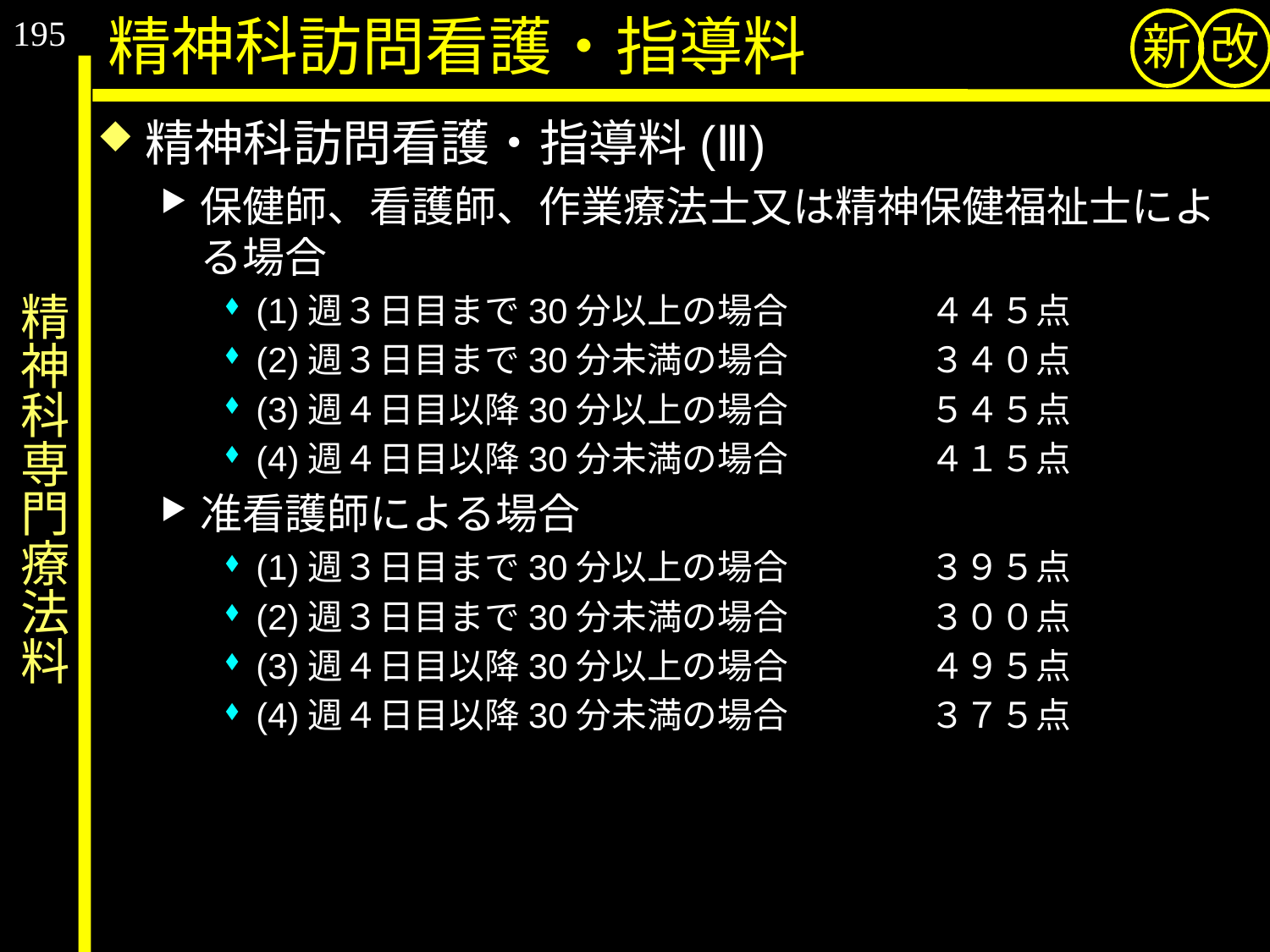

195
精神科訪問看護・指導料
新
改

精神科訪問看護・指導料(Ⅲ)
保健師、看護師、作業療法士又は精神保健福祉士による場合
(1)週３日目まで30分以上の場合　　　　４４５点
(2)週３日目まで30分未満の場合　　　　３４０点
(3)週４日目以降30分以上の場合　　　　５４５点
(4)週４日目以降30分未満の場合　　　　４１５点
准看護師による場合
(1)週３日目まで30分以上の場合　　　　３９５点
(2)週３日目まで30分未満の場合　　　　３００点
(3)週４日目以降30分以上の場合　　　　４９５点
(4)週４日目以降30分未満の場合　　　　３７５点
# 精神科専門療法料